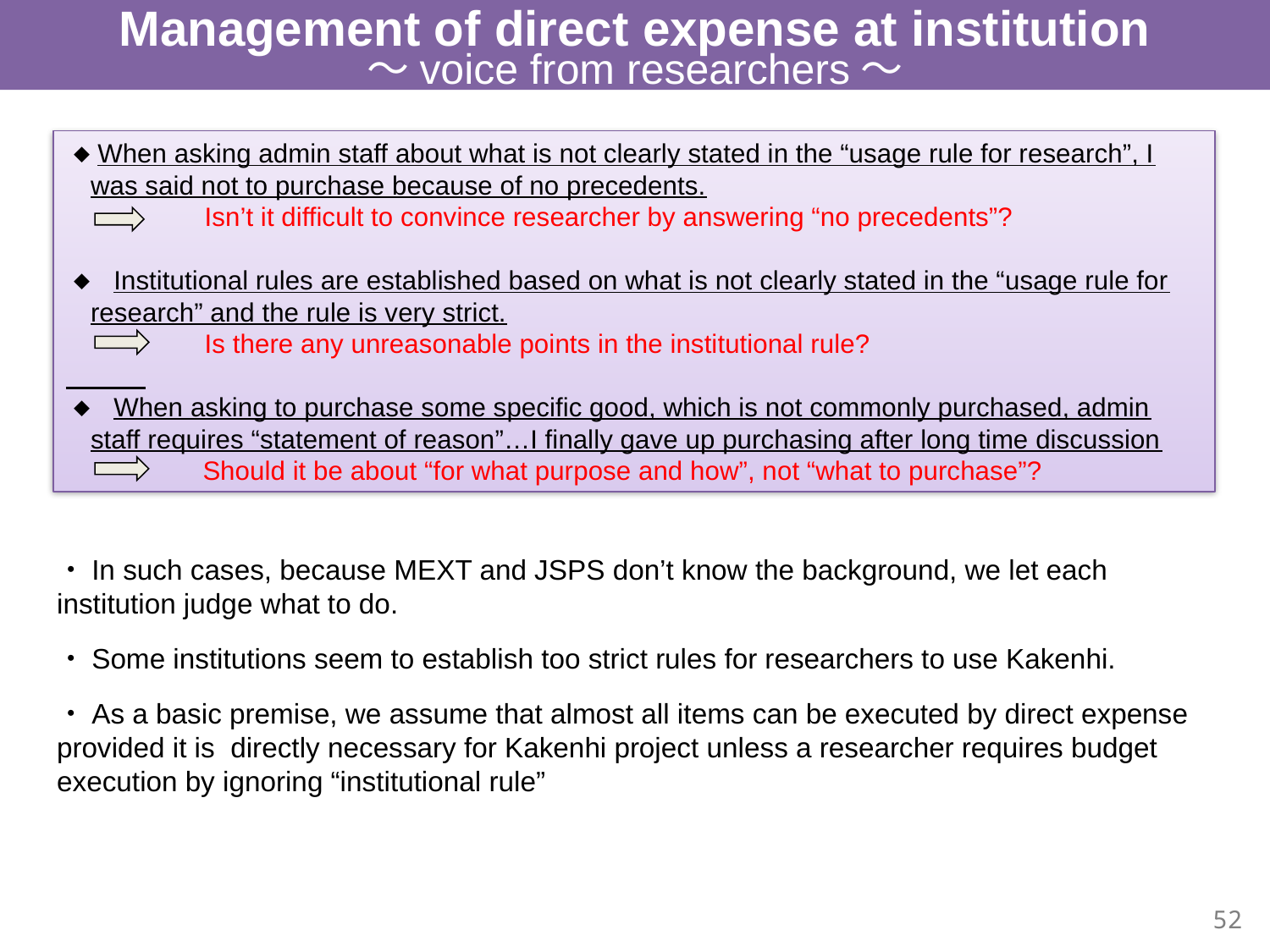

Management of direct expense at institution
～voice from researchers～
◆When asking admin staff about what is not clearly stated in the “usage rule for research”, I was said not to purchase because of no precedents.
　　　　　Isn’t it difficult to convince researcher by answering “no precedents”?

◆ Institutional rules are established based on what is not clearly stated in the “usage rule for research” and the rule is very strict.
　　　　　Is there any unreasonable points in the institutional rule?

◆ When asking to purchase some specific good, which is not commonly purchased, admin staff requires “statement of reason”…I finally gave up purchasing after long time discussion
	　　　　Should it be about “for what purpose and how”, not “what to purchase”?

・In such cases, because MEXT and JSPS don’t know the background, we let each institution judge what to do.

・Some institutions seem to establish too strict rules for researchers to use Kakenhi.

・As a basic premise, we assume that almost all items can be executed by direct expense provided it is  directly necessary for Kakenhi project unless a researcher requires budget execution by ignoring “institutional rule”
52